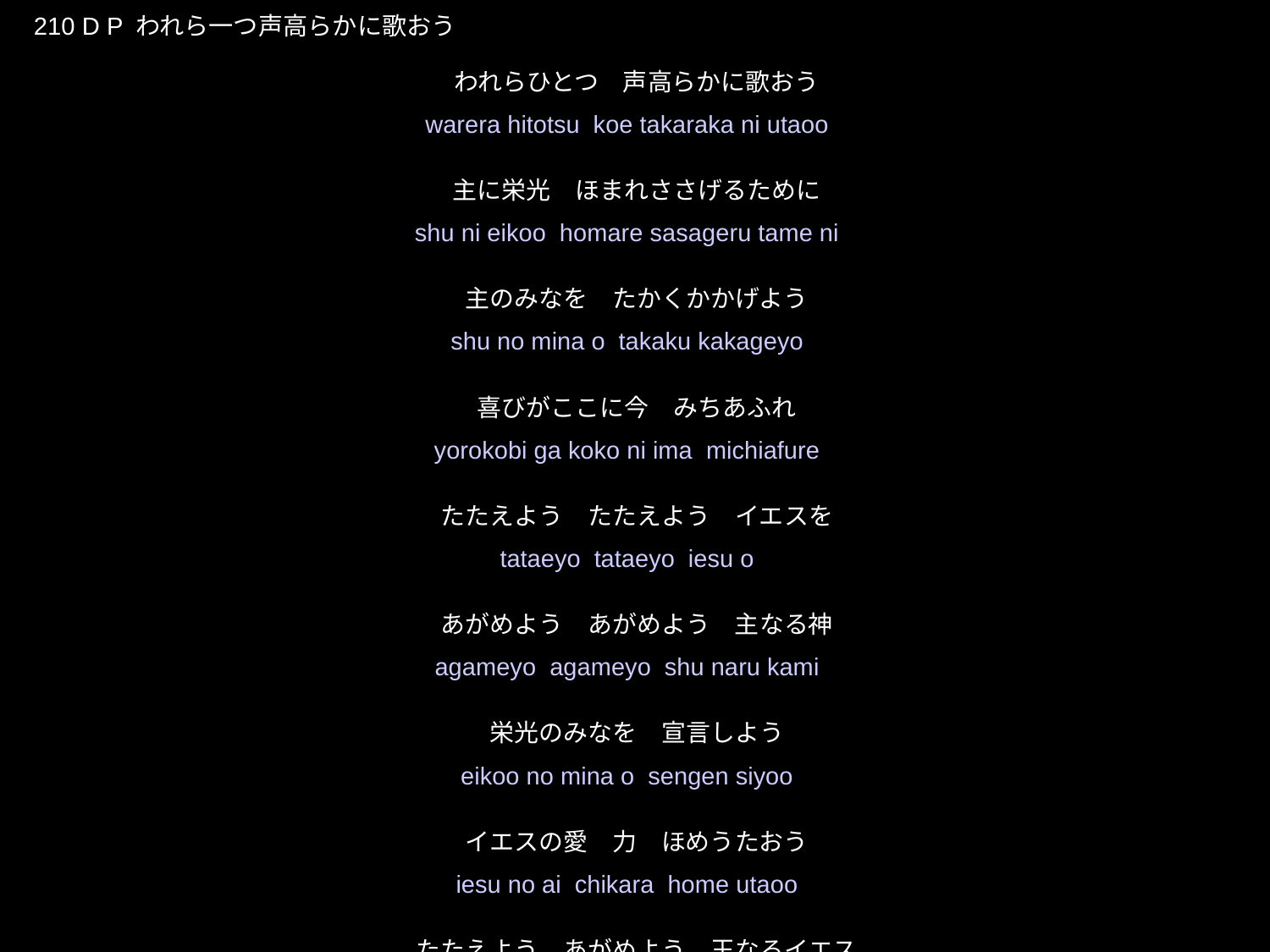

われらひとつこえたからかにうたおう
★P
210 D P われら一つ声高らかに歌おう
われらひとつ　声高らかに歌おう
主に栄光　ほまれささげるために
主のみなを　たかくかかげよう
喜びがここに今　みちあふれ
たたえよう　たたえよう　イエスを
あがめよう　あがめよう　主なる神
栄光のみなを　宣言しよう
イエスの愛　力　ほめうたおう
たたえよう　あがめよう　王なるイエス
★２
warera hitotsu  koe takaraka ni utaoo
shu ni eikoo  homare sasageru tame ni
shu no mina o  takaku kakageyo
yorokobi ga koko ni ima  michiafure
tataeyo  tataeyo  iesu o
agameyo  agameyo  shu naru kami
eikoo no mina o  sengen siyoo
iesu no ai  chikara  home utaoo
tataeyo  agameyo oo naru  iesu